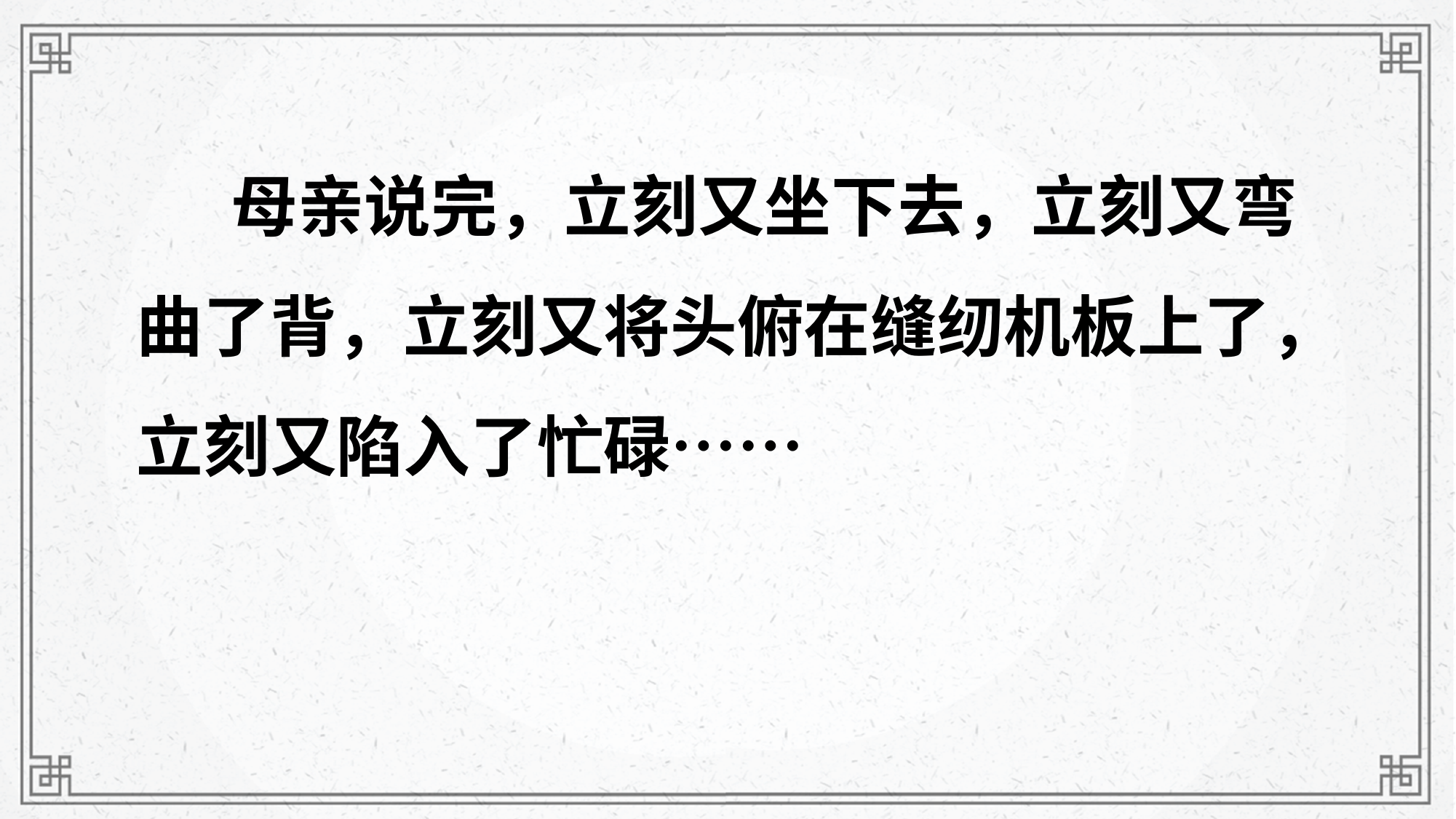

母亲说完，立刻又坐下去，立刻又弯曲了背，立刻又将头俯在缝纫机板上了，立刻又陷入了忙碌……